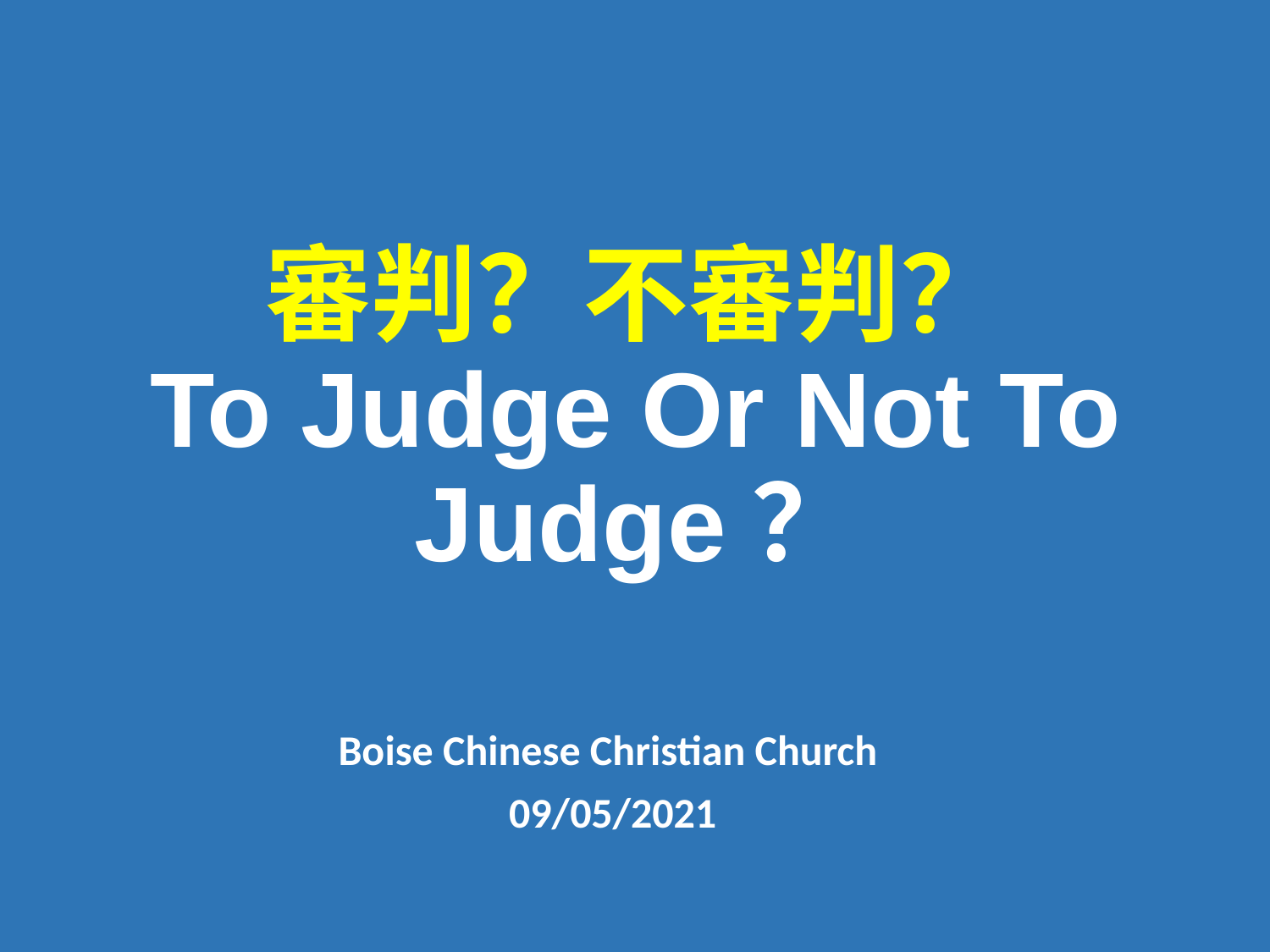

# 審判？不審判？ To Judge Or Not To Judge？
Boise Chinese Christian Church
09/05/2021